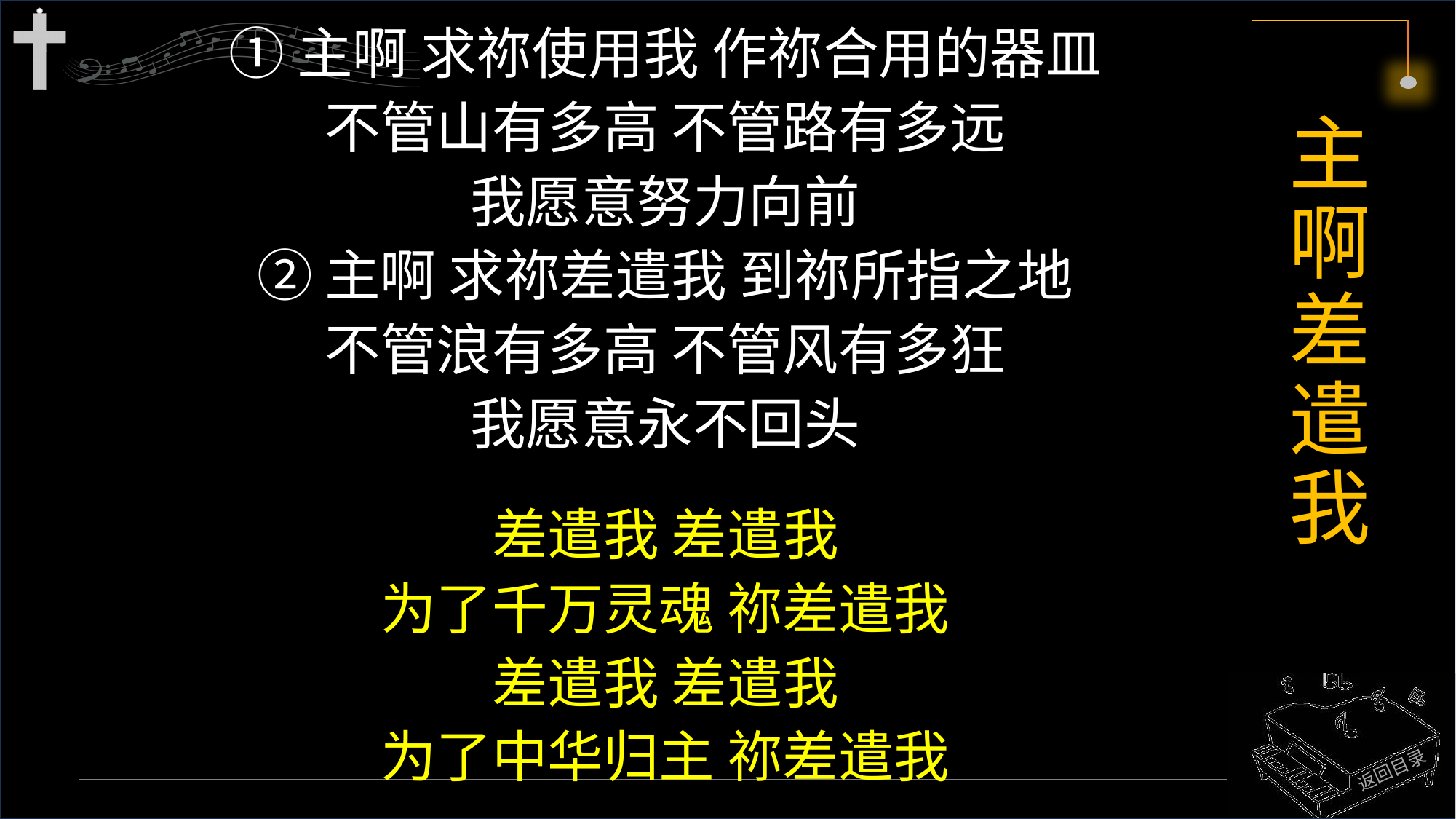

①主啊 求祢使用我 作祢合用的器皿
不管山有多高 不管路有多远
我愿意努力向前
②主啊 求祢差遣我 到祢所指之地
不管浪有多高 不管风有多狂
我愿意永不回头

差遣我 差遣我
为了千万灵魂 祢差遣我
差遣我 差遣我
为了中华归主 祢差遣我
# 主啊差遣我